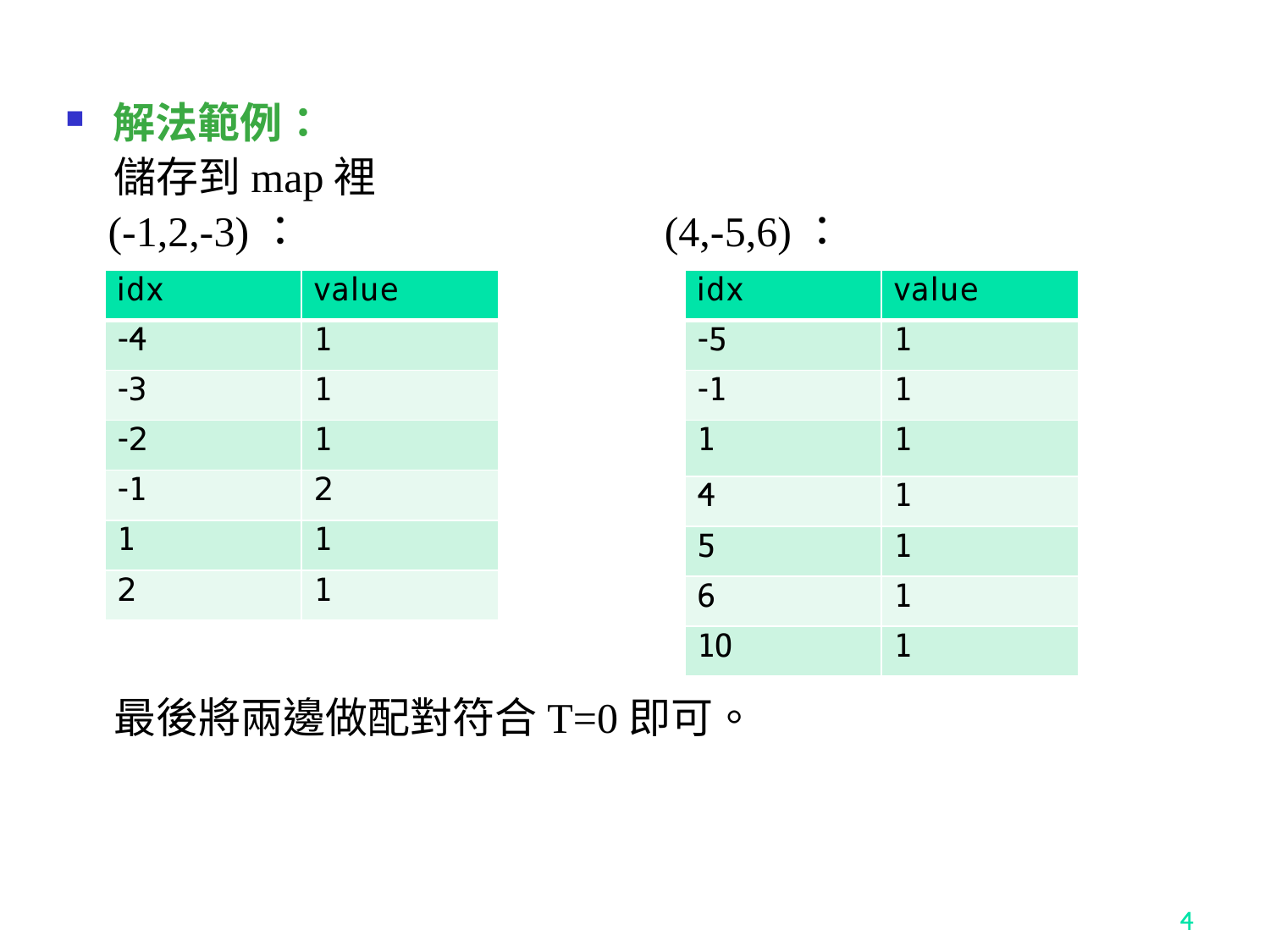

解法範例：
    儲存到map裡
    (-1,2,-3)：                                     (4,-5,6)：

    最後將兩邊做配對符合T=0即可。
| idx | value |
| --- | --- |
| -4 | 1 |
| -3 | 1 |
| -2 | 1 |
| -1 | 2 |
| 1 | 1 |
| 2 | 1 |
| idx | value |
| --- | --- |
| -5 | 1 |
| -1 | 1 |
| 1 | 1 |
| 4 | 1 |
| 5 | 1 |
| 6 | 1 |
| 10 | 1 |
4